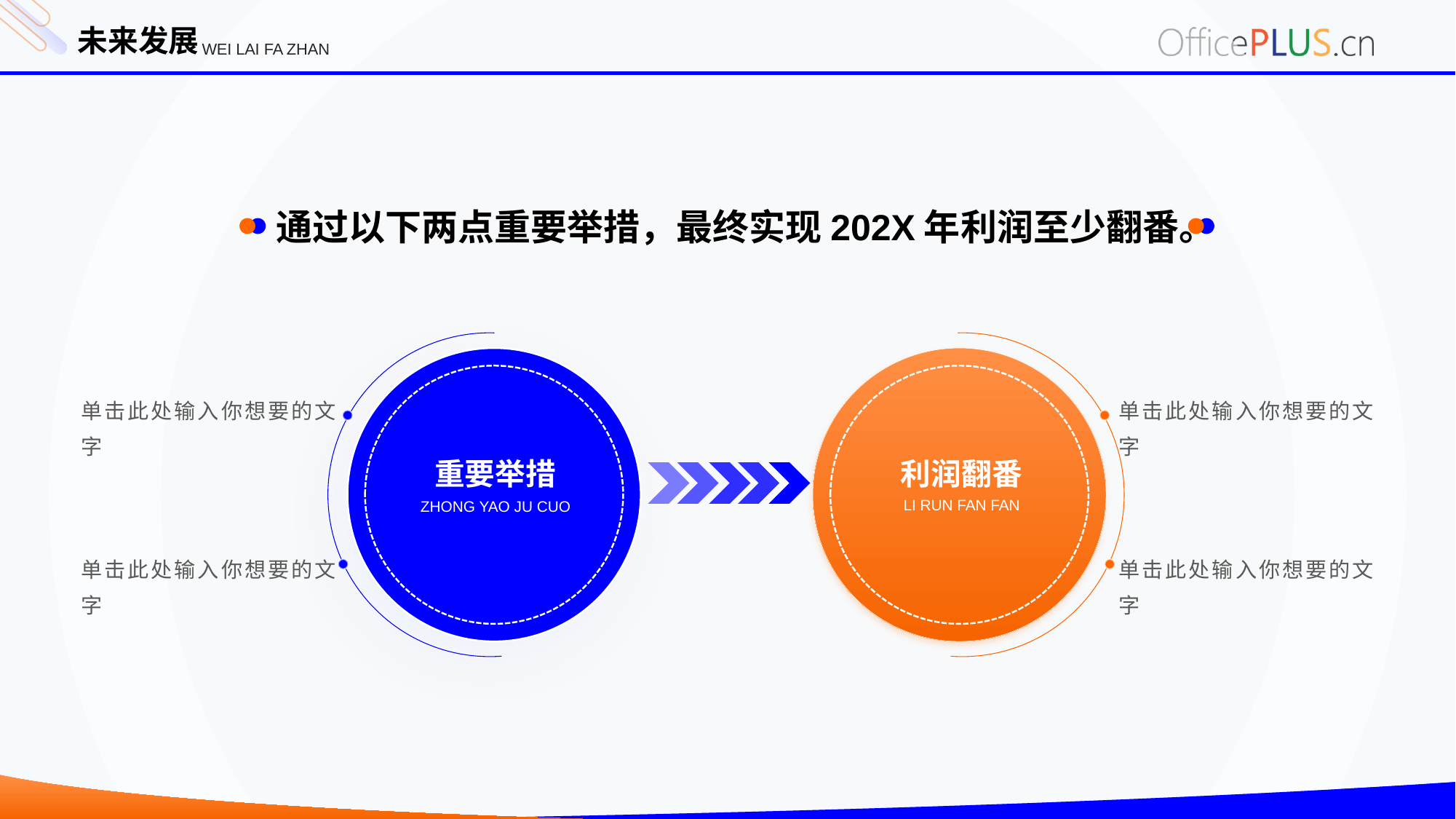

未来发展
WEI LAI FA ZHAN
通过以下两点重要举措，最终实现202X年利润至少翻番。

单击此处输入你想要的文字
单击此处输入你想要的文字

重要举措
利润翻番

LI RUN FAN FAN
ZHONG YAO JU CUO
单击此处输入你想要的文字
单击此处输入你想要的文字